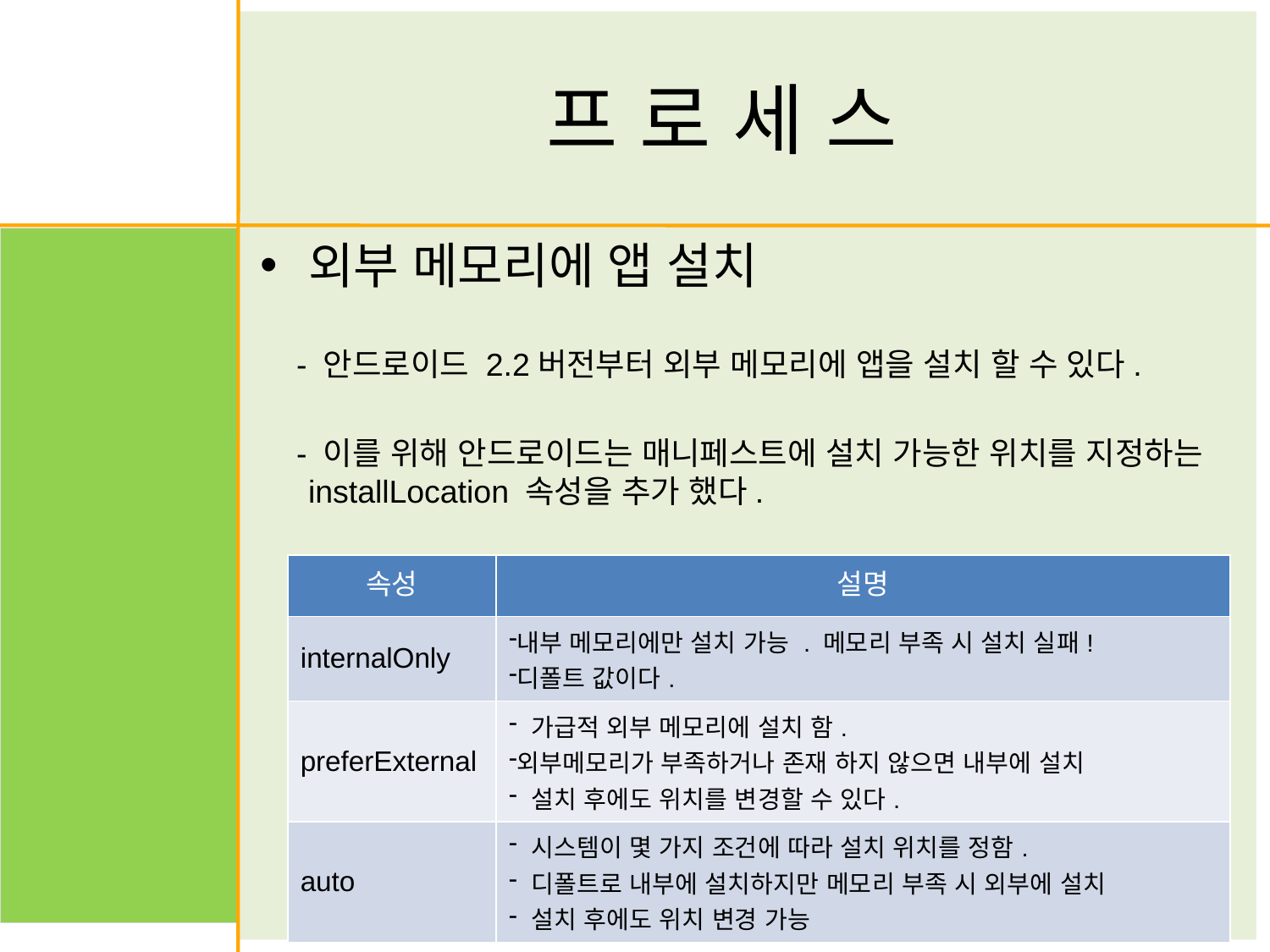

# 프 로 세 스
외부 메모리에 앱 설치

    - 안드로이드 2.2버전부터 외부 메모리에 앱을 설치 할 수 있다.

    - 이를 위해 안드로이드는 매니페스트에 설치 가능한 위치를 지정하는 installLocation 속성을 추가 했다.
| 속성 | 설명 |
| --- | --- |
| internalOnly | 내부 메모리에만 설치 가능 . 메모리 부족 시 설치 실패! 디폴트 값이다. |
| preferExternal | 가급적 외부 메모리에 설치 함. 외부메모리가 부족하거나 존재 하지 않으면 내부에 설치 설치 후에도 위치를 변경할 수 있다. |
| auto | 시스템이 몇 가지 조건에 따라 설치 위치를 정함. 디폴트로 내부에 설치하지만 메모리 부족 시 외부에 설치 설치 후에도 위치 변경 가능 |